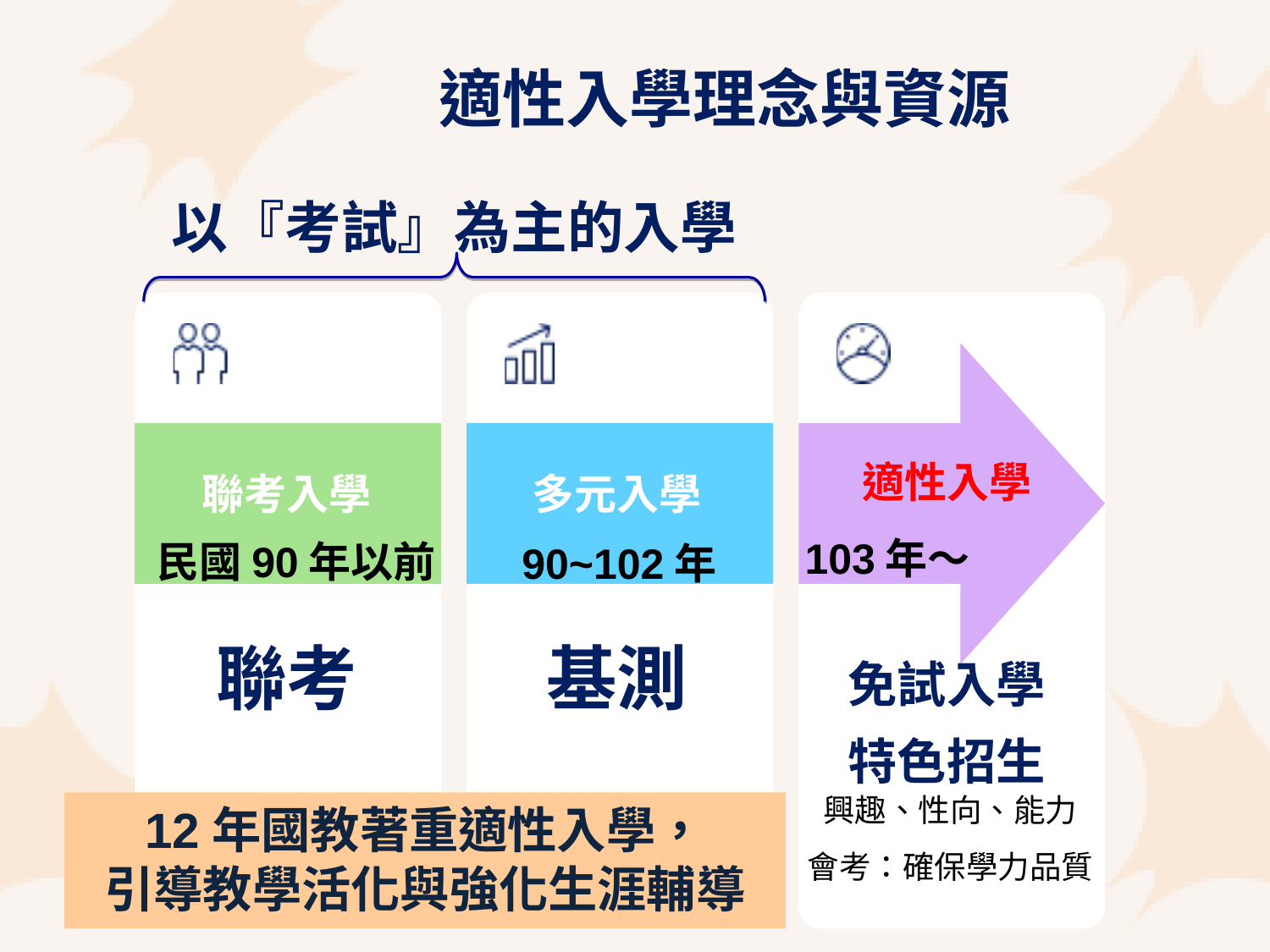

適性入學理念與資源
以『考試』為主的入學

聯考入學
多元入學
適性入學
免試入學

特色招生
聯考
基測
興趣、性向、能力

會考：確保學力品質
103年～
民國90年以前
90~102年

12年國教著重適性入學，
引導教學活化與強化生涯輔導